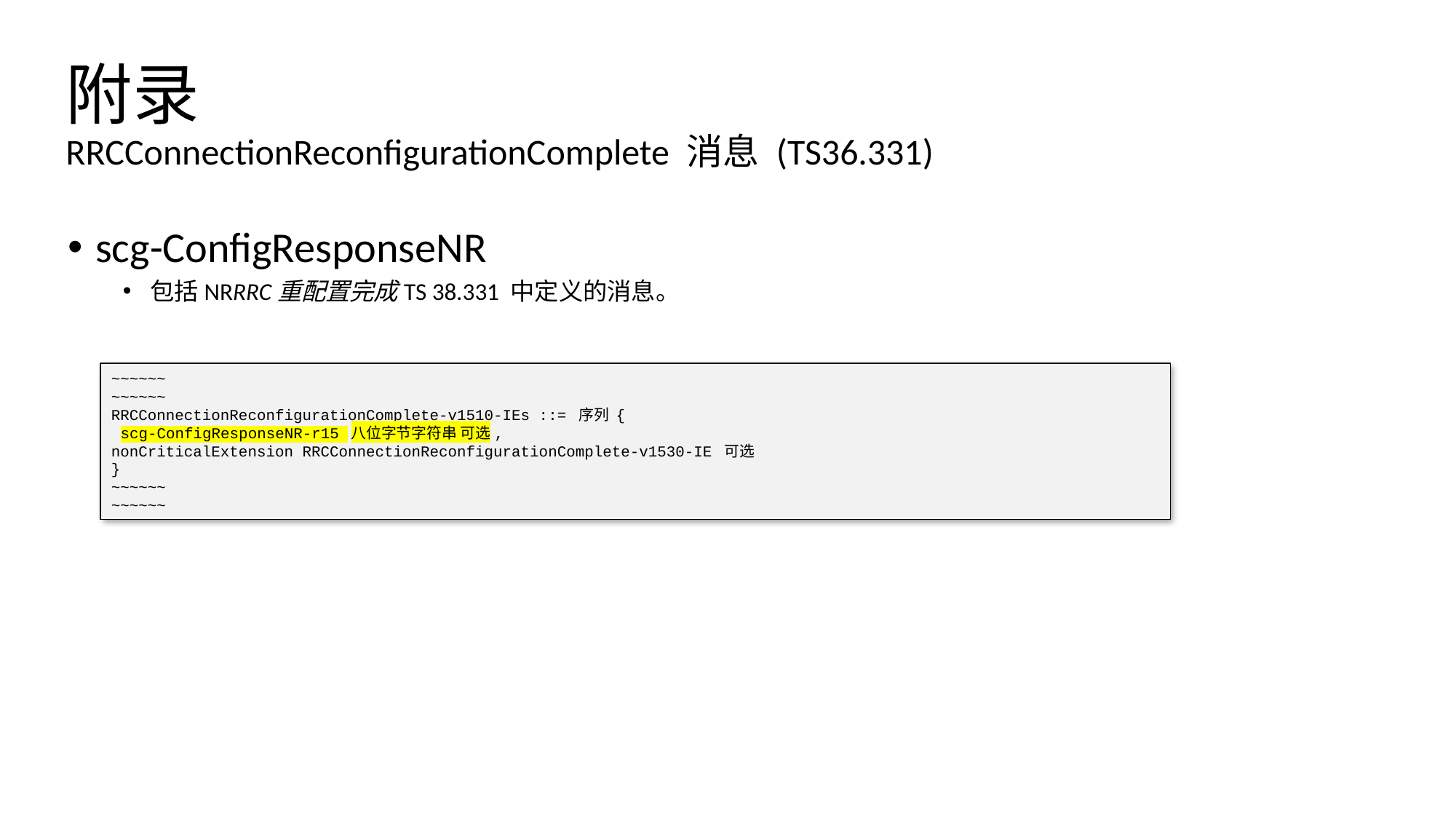

# 附录 RRCConnectionReconfigurationComplete 消息 (TS36.331)
scg-ConfigResponseNR
包括NRRRC重配置完成TS 38.331 中定义的消息。

~~~~~~
~~~~~~
RRCConnectionReconfigurationComplete-v1510-IEs ::= 序列 {
 scg-ConfigResponseNR-r15 八位字节字符串 可选,
nonCriticalExtension RRCConnectionReconfigurationComplete-v1530-IE 可选
}
~~~~~~
~~~~~~